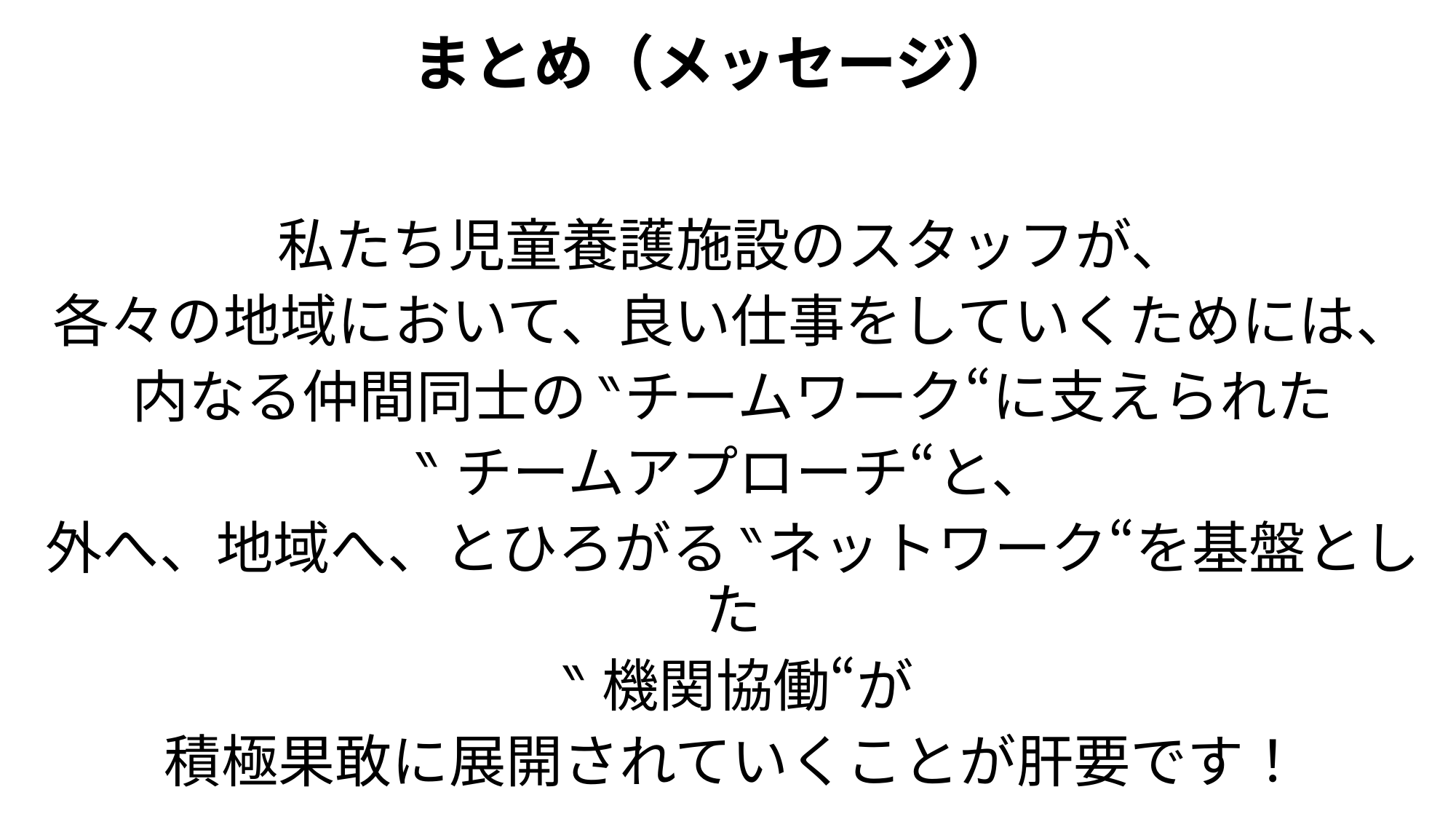

# まとめ（メッセージ）
私たち児童養護施設のスタッフが、
各々の地域において、良い仕事をしていくためには、
内なる仲間同士の ‶チームワーク“に支えられた
‶チームアプローチ“と、
外へ、地域へ、とひろがる ‶ネットワーク“を基盤とした
 ‶機関協働“が
積極果敢に展開されていくことが肝要です！